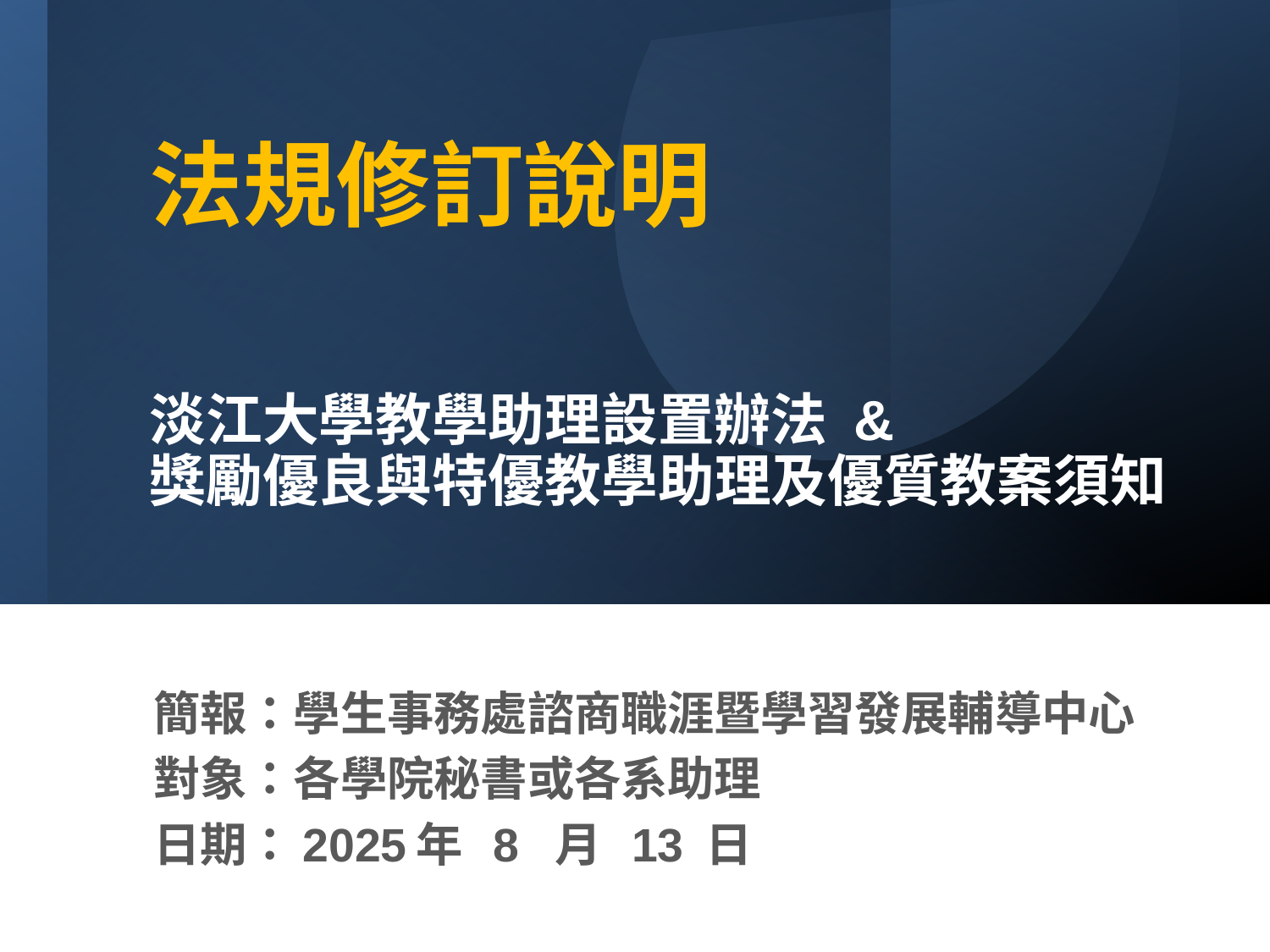

# 法規修訂說明 淡江大學教學助理設置辦法 & 獎勵優良與特優教學助理及優質教案須知
簡報：學生事務處諮商職涯暨學習發展輔導中心
對象：各學院秘書或各系助理
日期：2025年  8  月  13 日